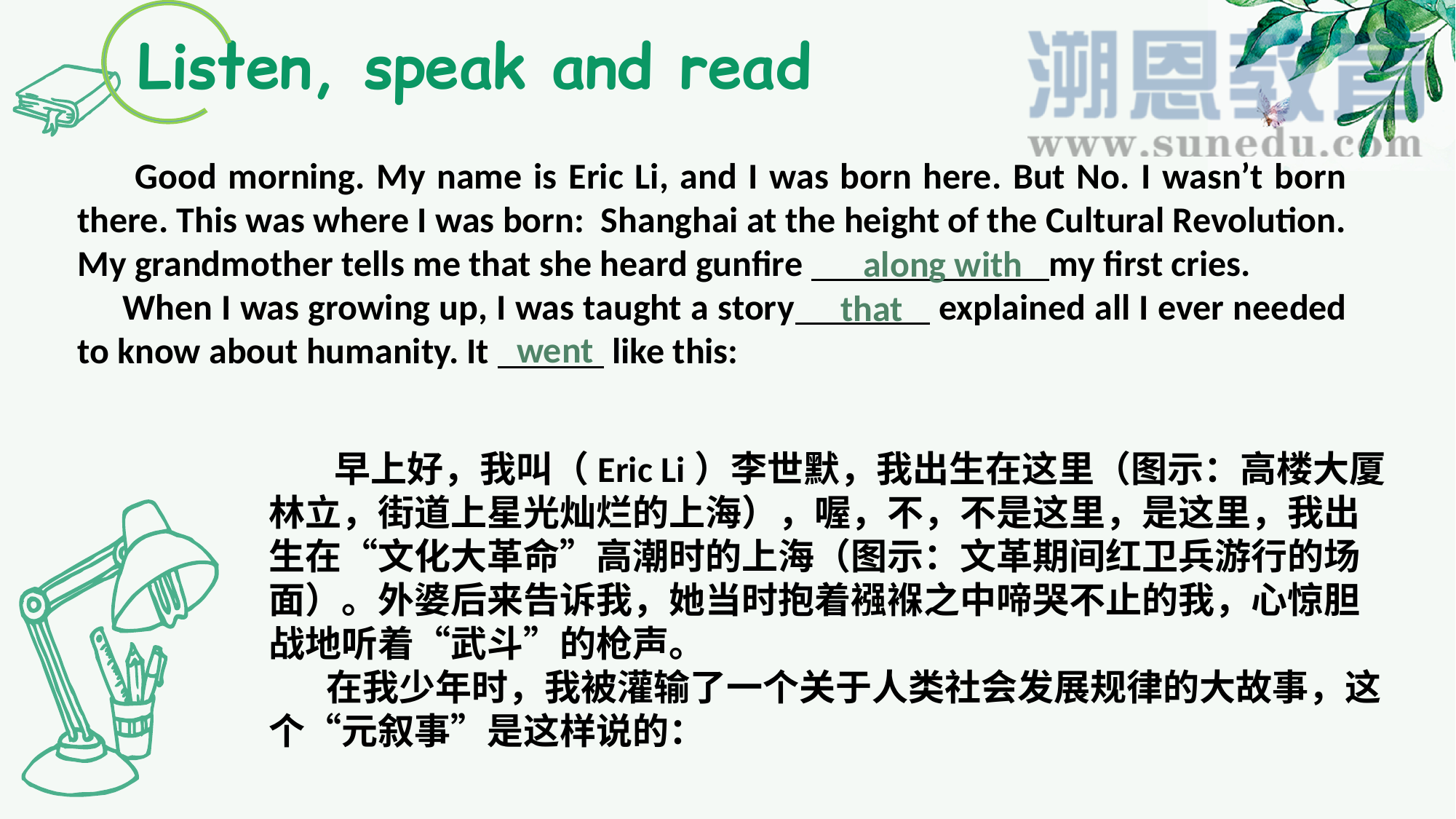

Listen, speak and read

     Good morning. My name is Eric Li, and I was born here. But No. I wasn’t born there. This was where I was born:  Shanghai at the height of the Cultural Revolution. My grandmother tells me that she heard gunfire                              my first cries.
     When I was growing up, I was taught a story                explained all I ever needed to know about humanity. It               like this:
along with
that
went
       早上好，我叫（Eric Li）李世默，我出生在这里（图示：高楼大厦林立，街道上星光灿烂的上海），喔，不，不是这里，是这里，我出生在“文化大革命”高潮时的上海（图示：文革期间红卫兵游行的场面）。外婆后来告诉我，她当时抱着襁褓之中啼哭不止的我，心惊胆战地听着“武斗”的枪声。
      在我少年时，我被灌输了一个关于人类社会发展规律的大故事，这个“元叙事”是这样说的：